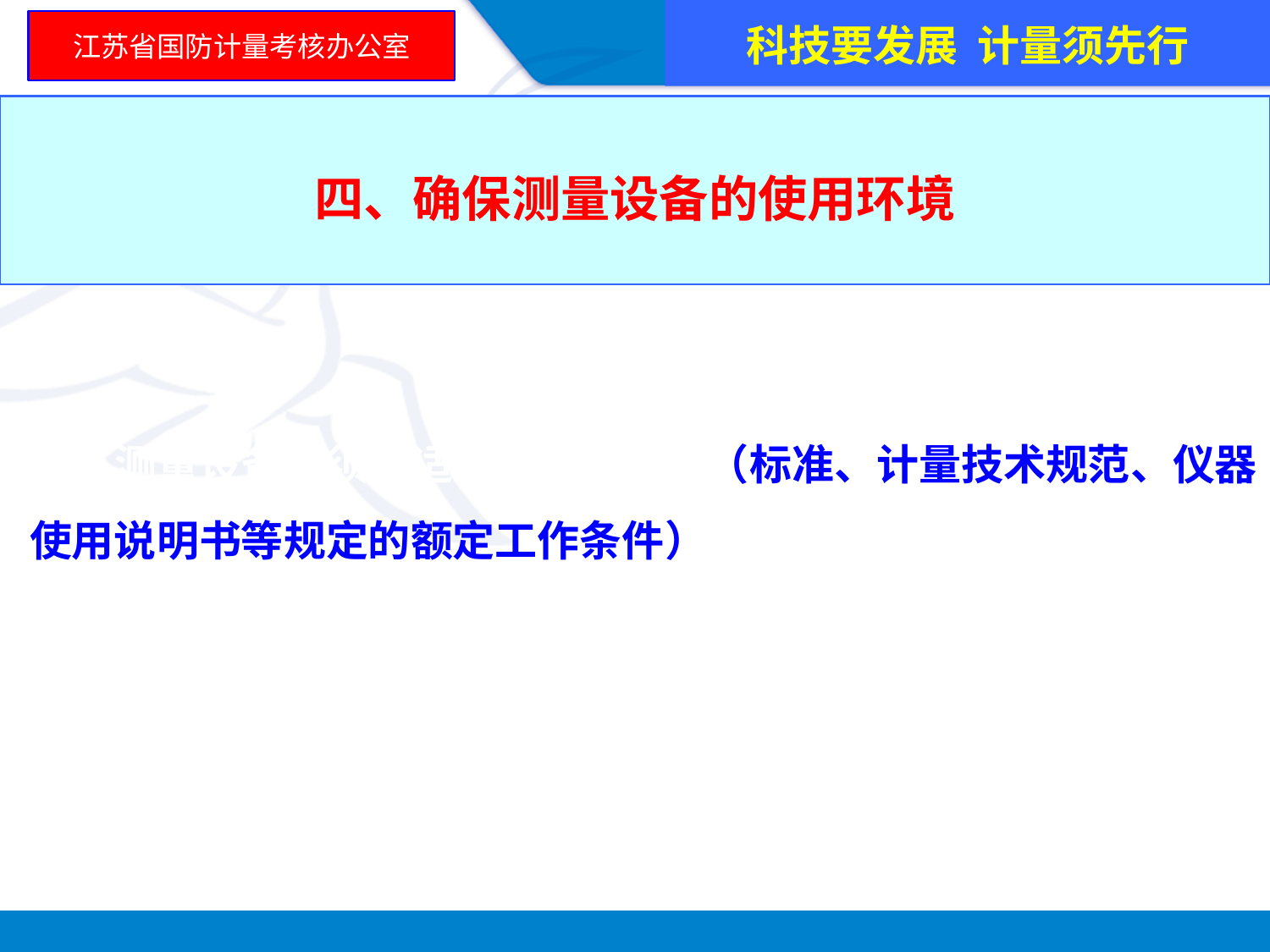

科技要发展  计量须先行
江苏省国防计量考核办公室
四、确保测量设备的使用环境

        测量设备必须在适宜的环境条件（标准、计量技术规范、仪器使用说明书等规定的额定工作条件）下使用。对测量结果有影响的环境因素，如温度、湿度、噪声、振动、电磁干扰、接地电阻、电源电压、灰尘、照明、清洁卫生等，应配备相应设施进行适当的控制。必要时进行连续的监控和记录，以保证准确测量的要求，或对测量结果进行必要的修正。